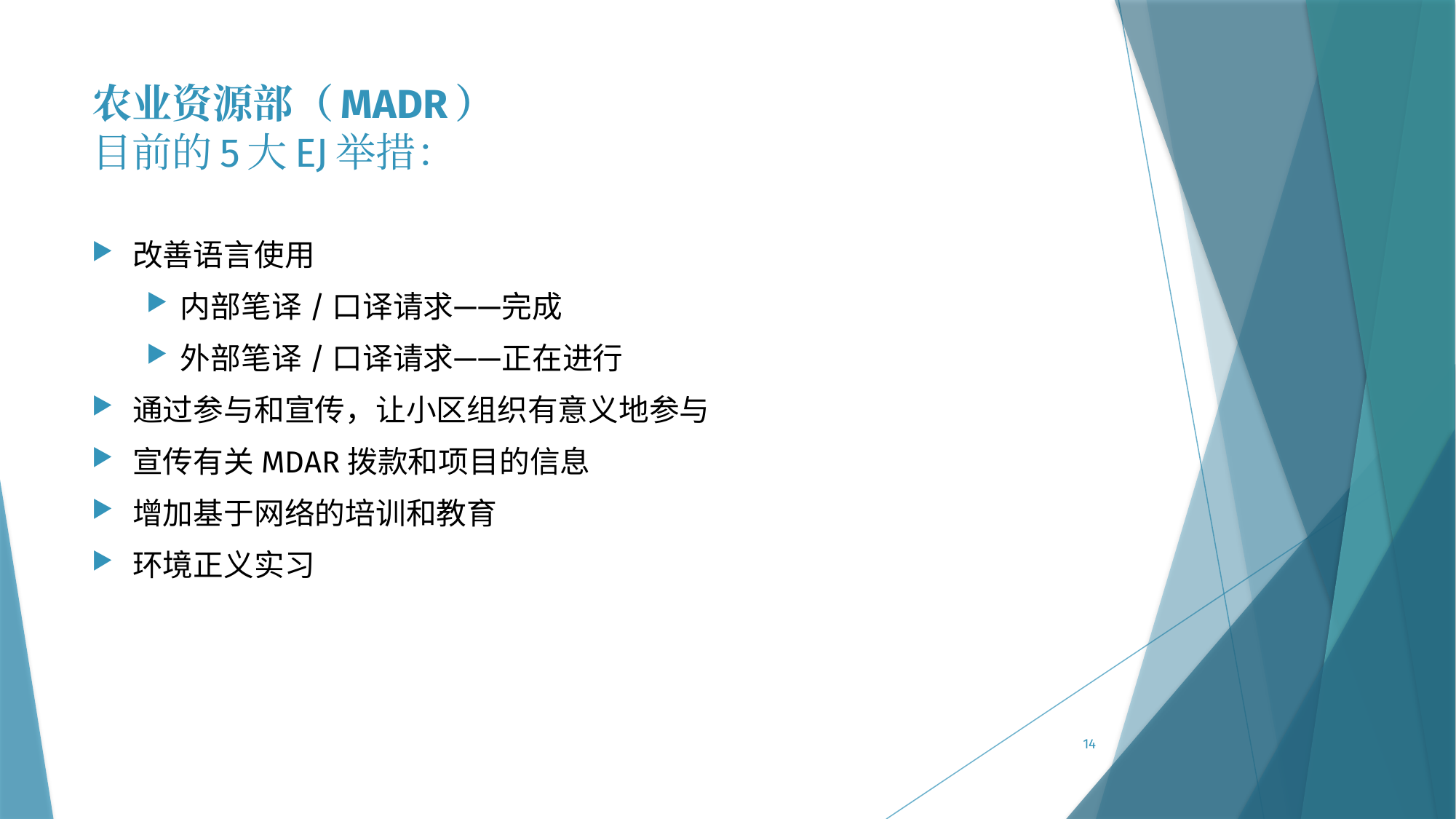

# 农业资源部（MADR） 目前的5大EJ举措：
改善语言使用
内部笔译/口译请求——完成
外部笔译/口译请求——正在进行
通过参与和宣传，让小区组织有意义地参与
宣传有关MDAR拨款和项目的信息
增加基于网络的培训和教育
环境正义实习

14